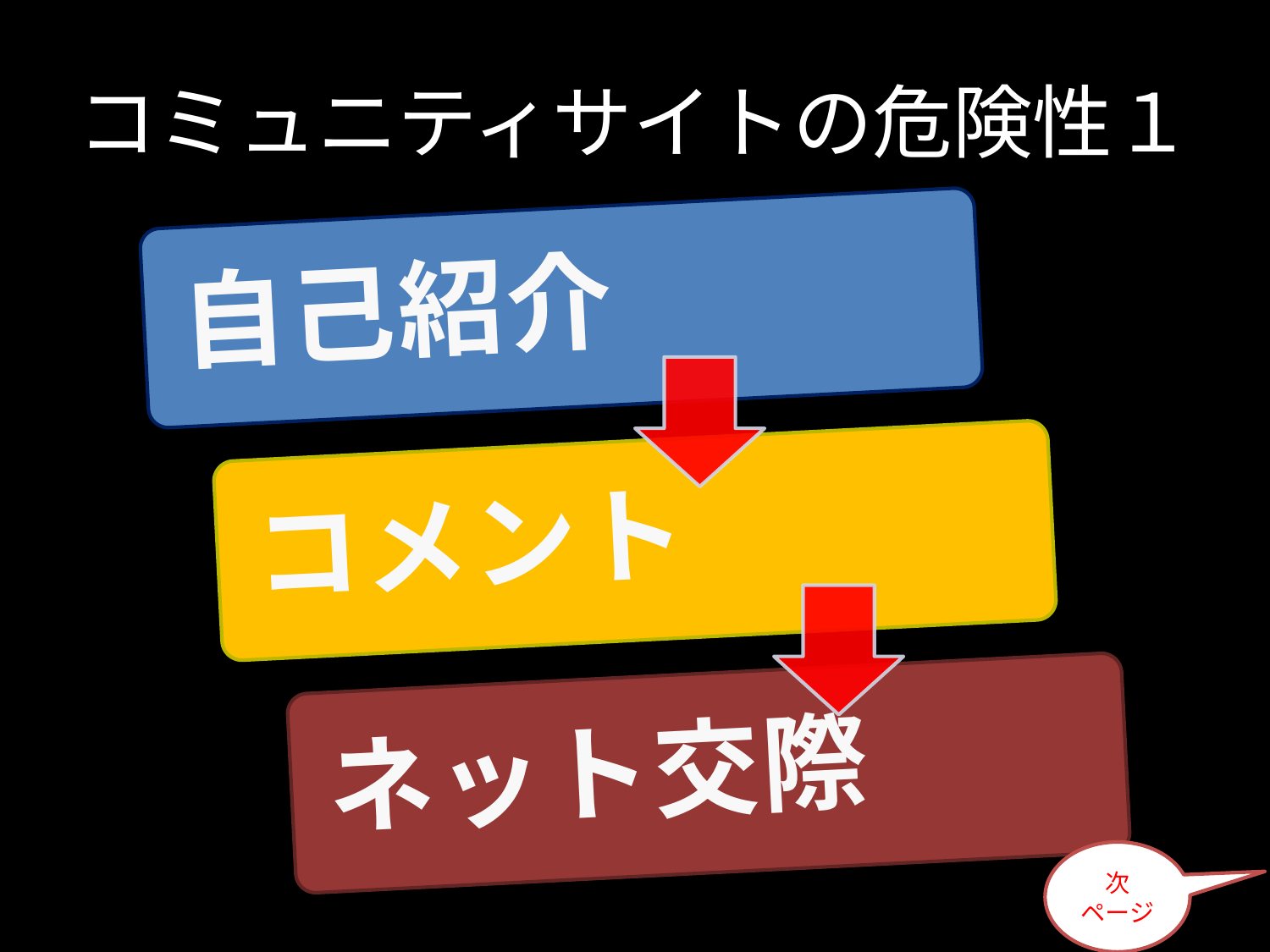

# コミュニティサイトの危険性１
自己紹介
コメント
ネット交際

次
ページ